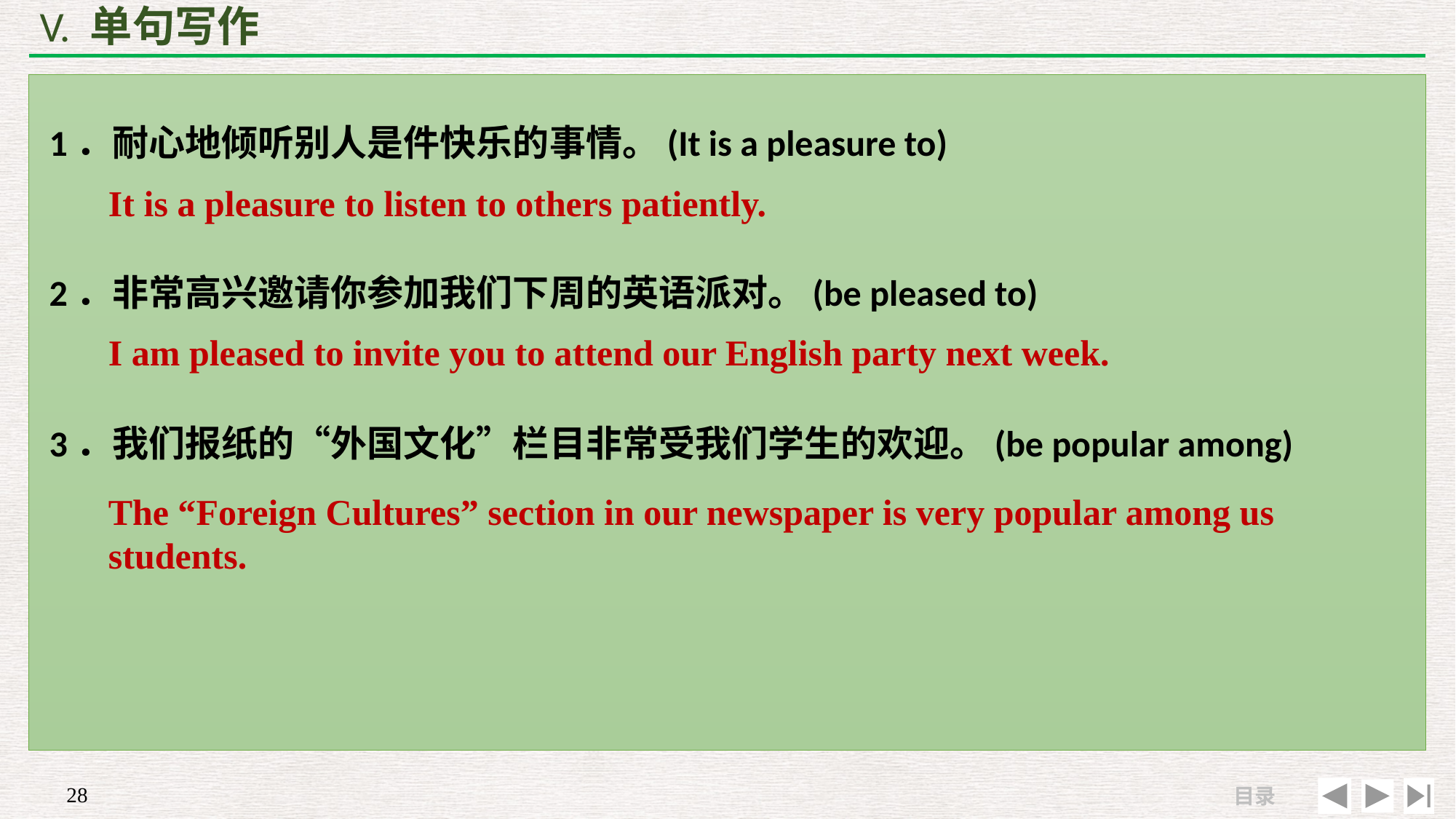

# V. 单句写作

1．耐心地倾听别人是件快乐的事情。(It is a pleasure to)

2．非常高兴邀请你参加我们下周的英语派对。(be pleased to)

3．我们报纸的“外国文化”栏目非常受我们学生的欢迎。(be popular among)
It is a pleasure to listen to others patiently.
I am pleased to invite you to attend our English party next week.
The “Foreign Cultures” section in our newspaper is very popular among us students.